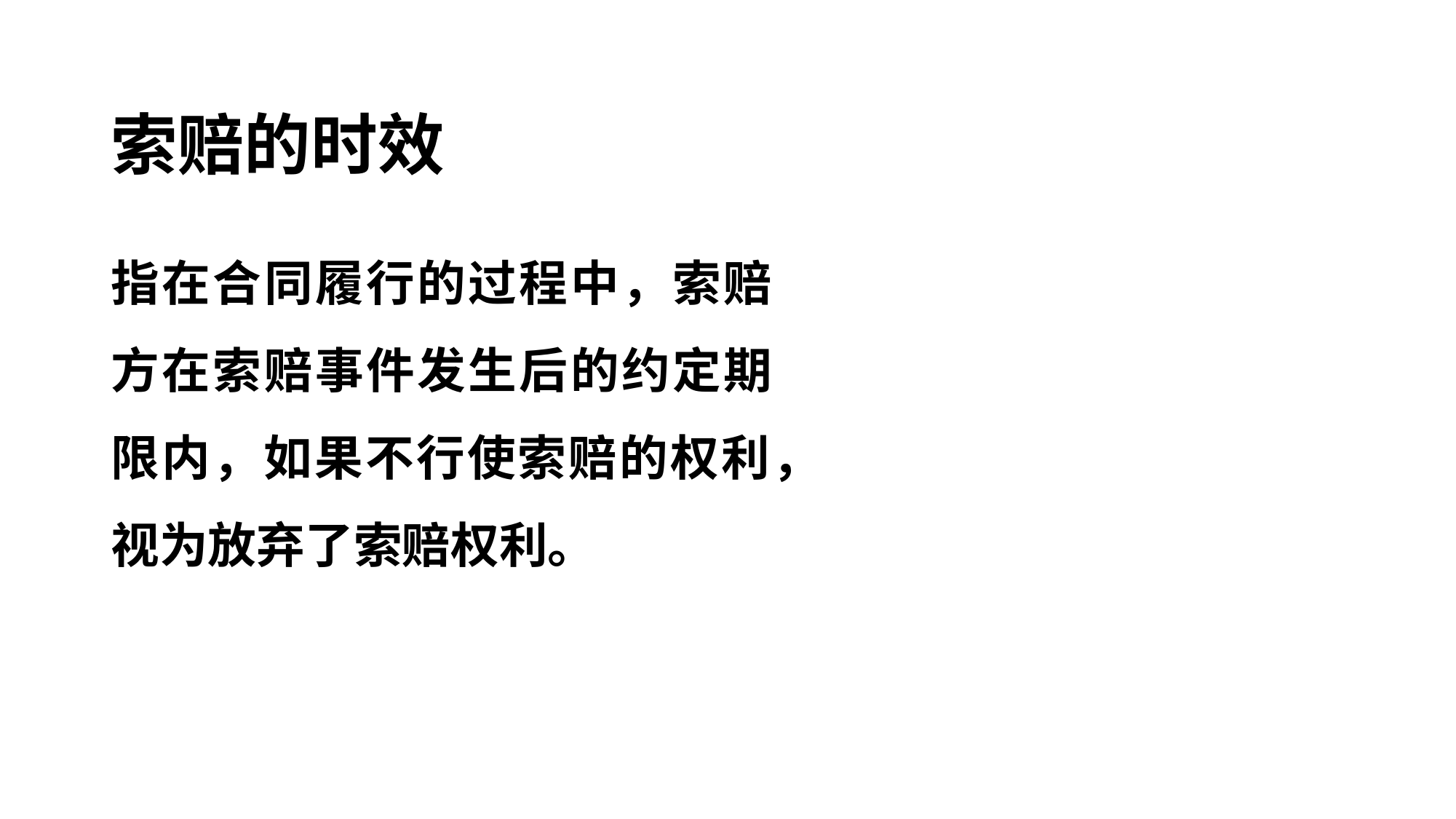

# 索赔的时效
指在合同履行的过程中，索赔方在索赔事件发生后的约定期限内，如果不行使索赔的权利，视为放弃了索赔权利。